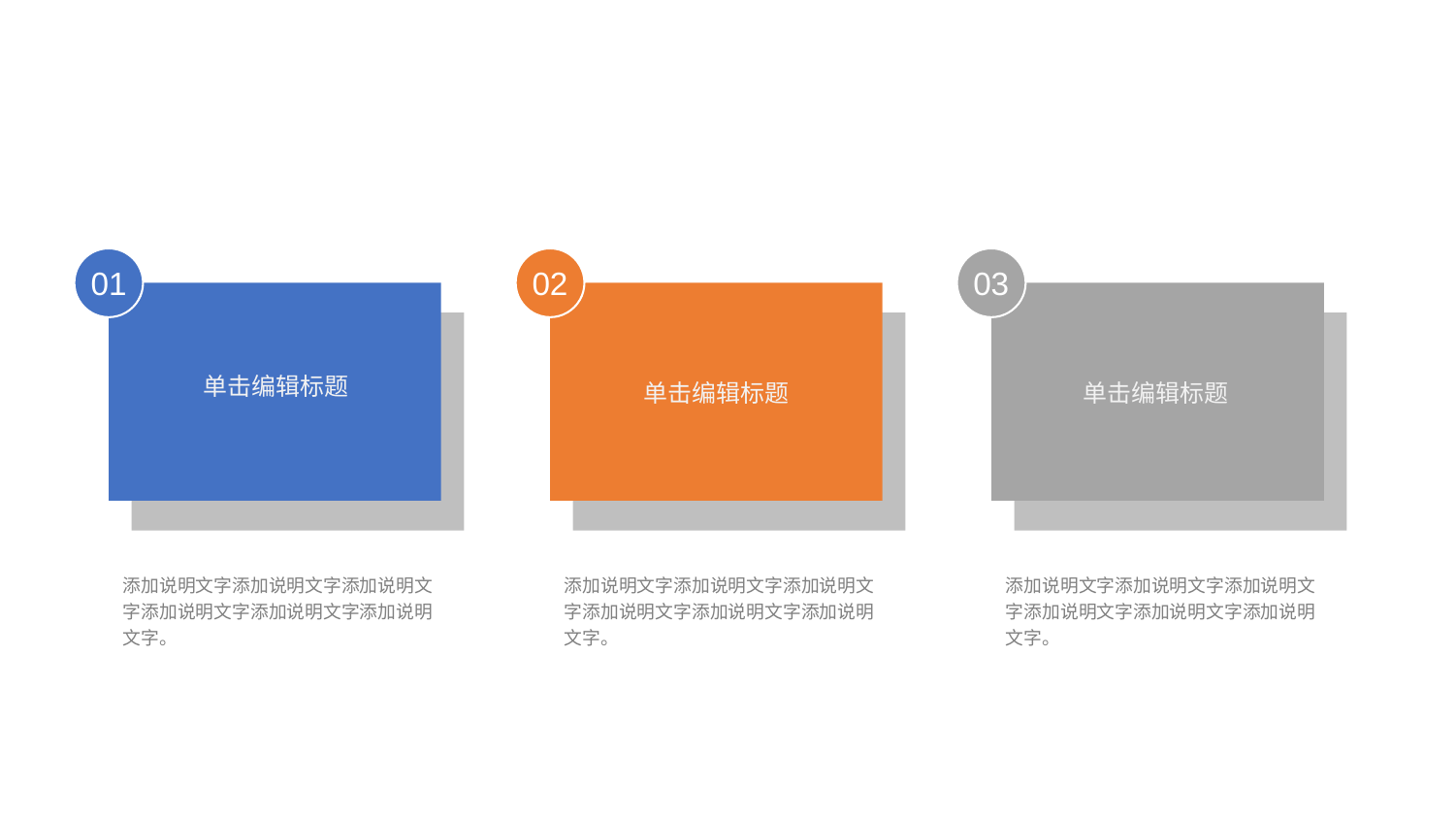

01
02
03

单击编辑标题
单击编辑标题
单击编辑标题
添加说明文字添加说明文字添加说明文字添加说明文字添加说明文字添加说明文字。
添加说明文字添加说明文字添加说明文字添加说明文字添加说明文字添加说明文字。
添加说明文字添加说明文字添加说明文字添加说明文字添加说明文字添加说明文字。